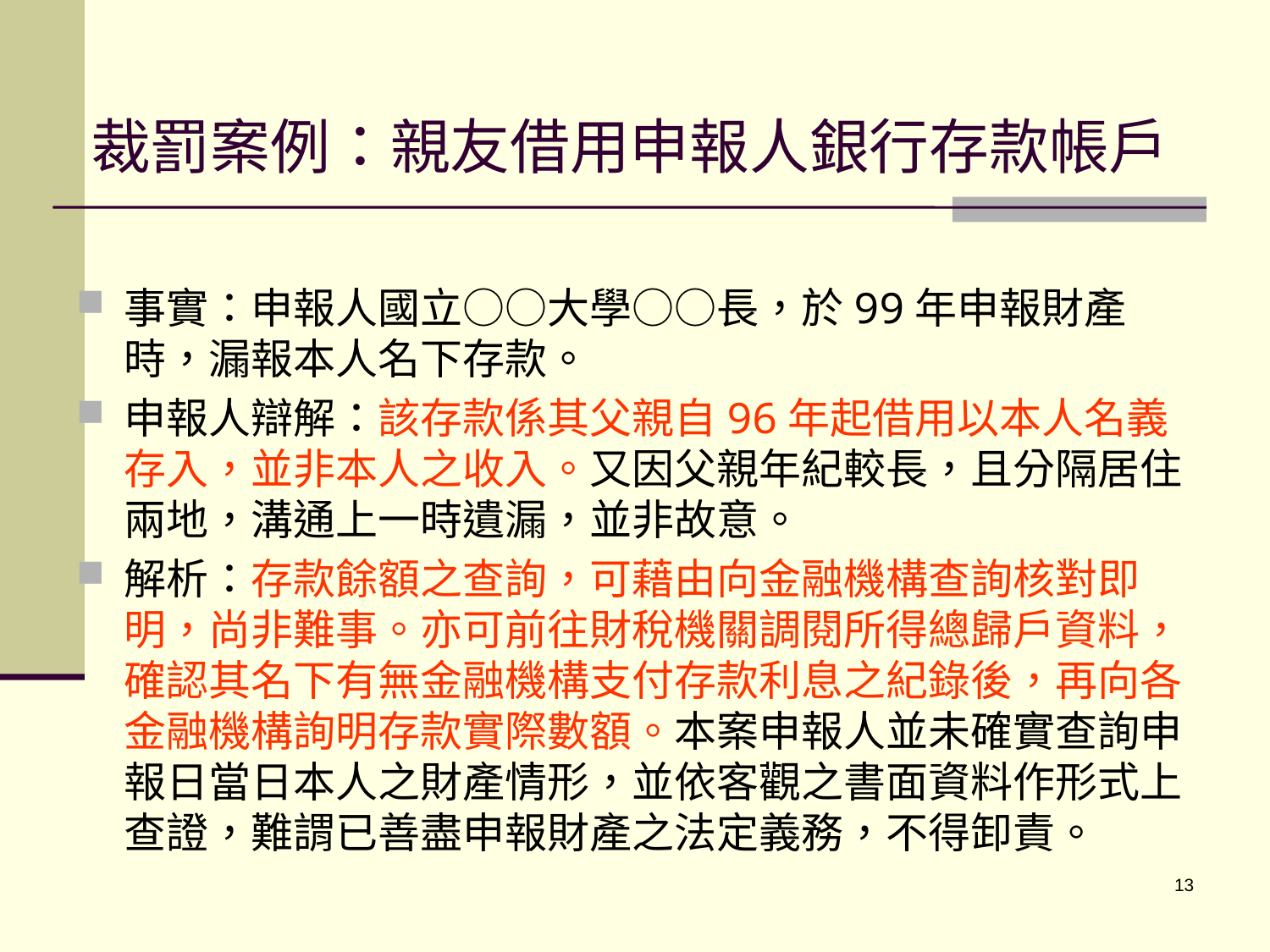

# 裁罰案例：親友借用申報人銀行存款帳戶
事實：申報人國立○○大學○○長，於99年申報財產時，漏報本人名下存款。
申報人辯解：該存款係其父親自96年起借用以本人名義存入，並非本人之收入。又因父親年紀較長，且分隔居住兩地，溝通上一時遺漏，並非故意。
解析：存款餘額之查詢，可藉由向金融機構查詢核對即明，尚非難事。亦可前往財稅機關調閱所得總歸戶資料，確認其名下有無金融機構支付存款利息之紀錄後，再向各金融機構詢明存款實際數額。本案申報人並未確實查詢申報日當日本人之財產情形，並依客觀之書面資料作形式上查證，難謂已善盡申報財產之法定義務，不得卸責。
13